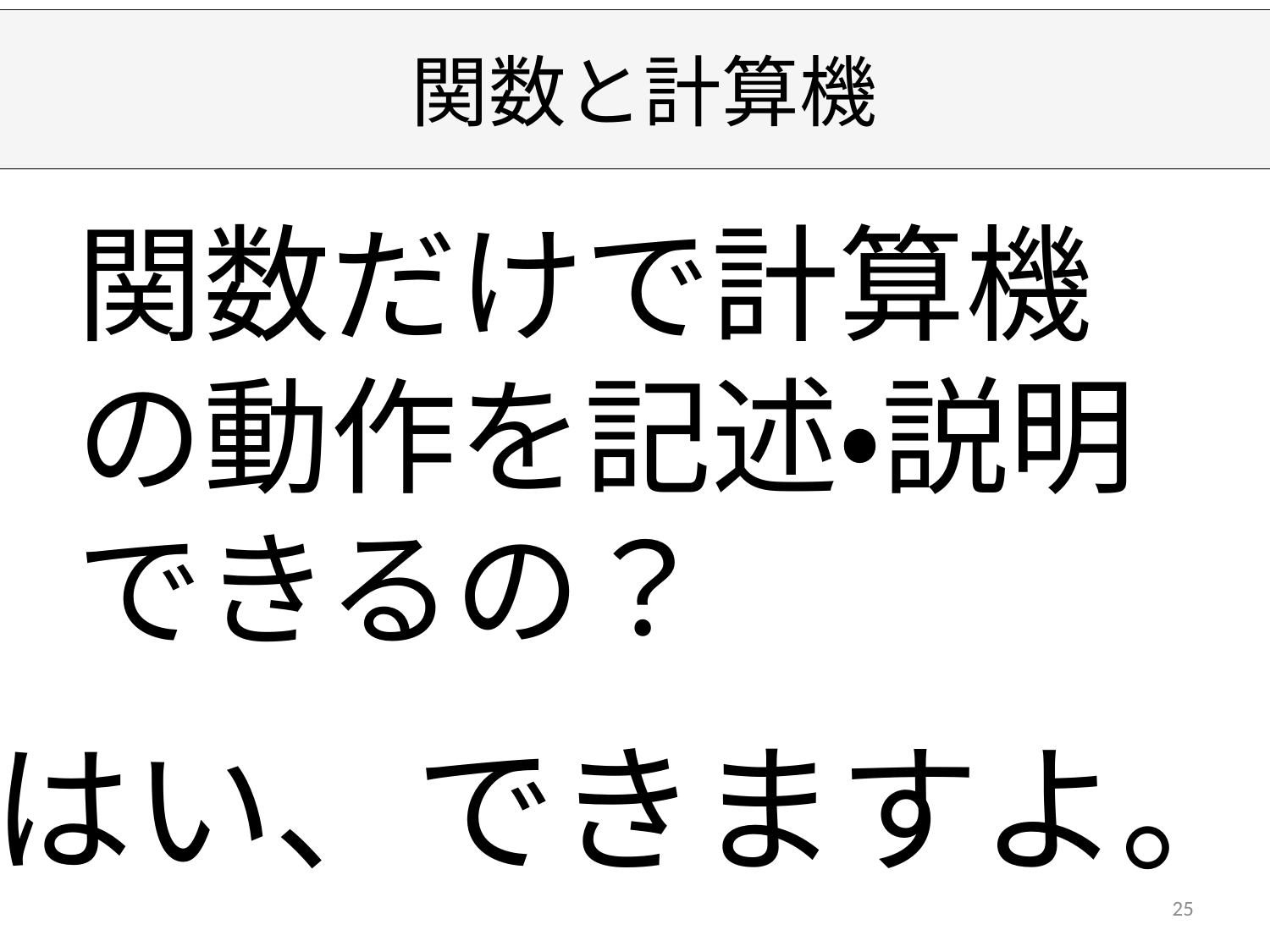

# 関数と計算機
関数だけで計算機の動作を記述・説明できるの？
はい、できますよ。
25